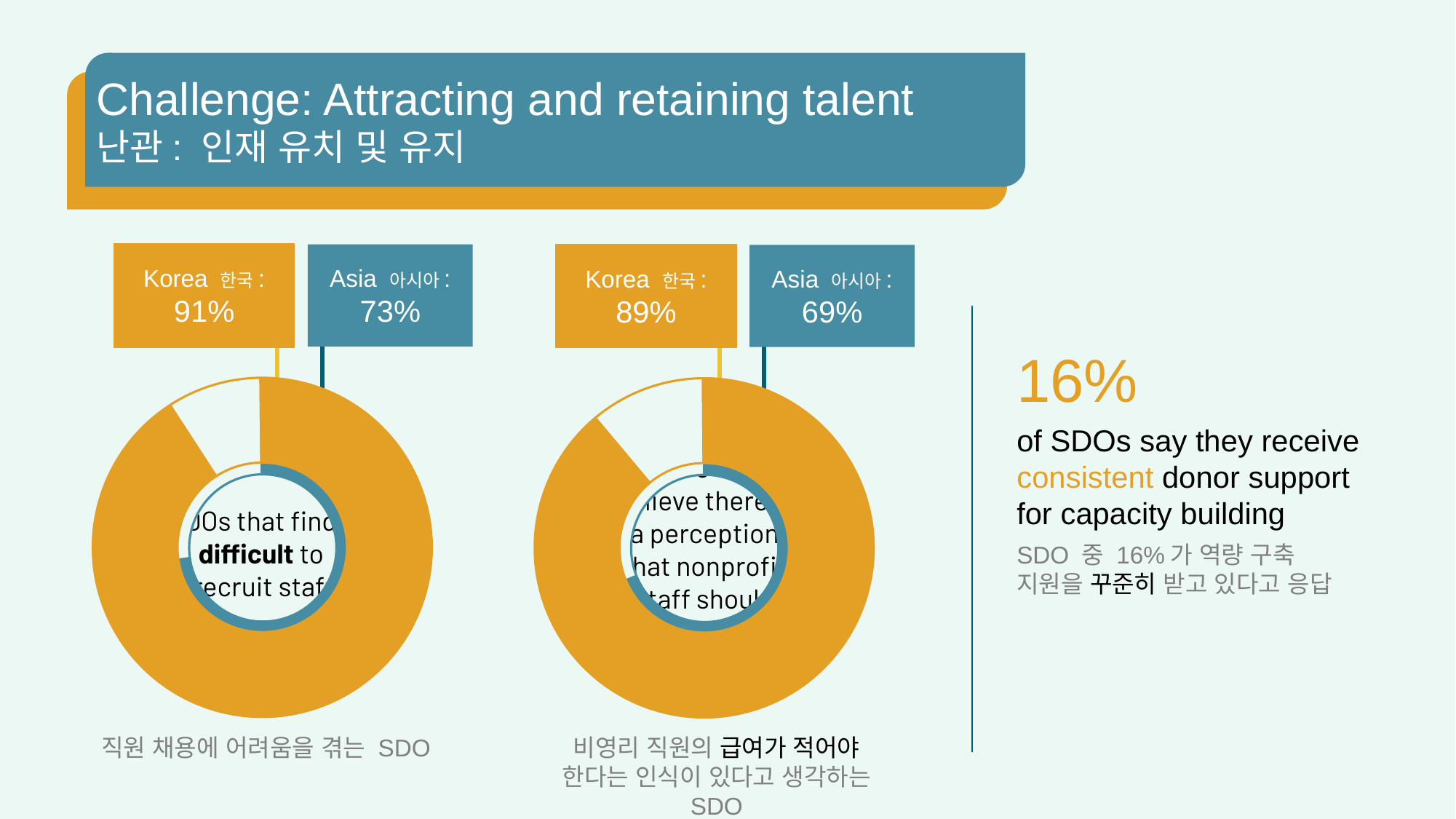

Challenge: Attracting and retaining talent
난관: 인재 유치 및 유지

Korea 한국: 91%
Asia 아시아:
73%

### Chart

| Category | Sales |
|---|---|
| 1st Qtr | 9.0 |
| 2nd Qtr | 91.0 |

### Chart

| Category | Sales |
|---|---|
| 1st Qtr | 27.0 |
| 2nd Qtr | 73.0 |
SDOs that find it difficult to
recruit staff
Korea 한국: 89%
Asia 아시아:
69%

### Chart

| Category | Sales |
|---|---|
| 1st Qtr | 11.0 |
| 2nd Qtr | 89.0 |

### Chart

| Category | Sales |
|---|---|
| 1st Qtr | 31.0 |
| 2nd Qtr | 69.0 |
SDOs that believe there is a perception that nonprofit staff should earn less
16%
of SDOs say they receive consistent donor support for capacity building
SDO 중 16%가 역량 구축 지원을 꾸준히 받고 있다고 응답
비영리 직원의 급여가 적어야 한다는 인식이 있다고 생각하는 SDO
직원 채용에 어려움을 겪는 SDO